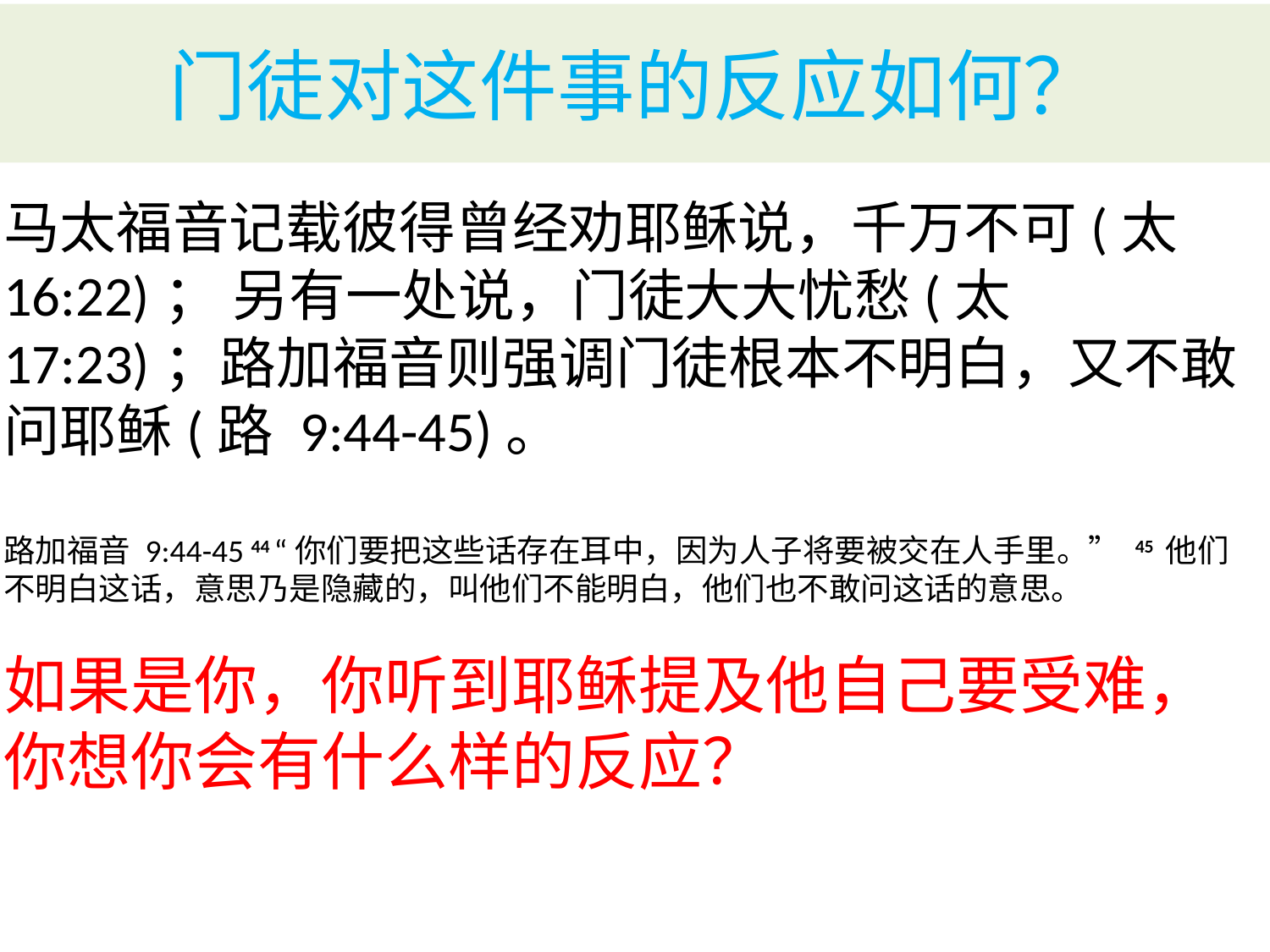

# 门徒对这件事的反应如何？
马太福音记载彼得曾经劝耶稣说，千万不可(太16:22)； 另有一处说，门徒大大忧愁(太 17:23)；路加福音则强调门徒根本不明白，又不敢问耶稣(路 9:44-45)。

路加福音 9:44-45 44 “你们要把这些话存在耳中，因为人子将要被交在人手里。” 45 他们不明白这话，意思乃是隐藏的，叫他们不能明白，他们也不敢问这话的意思。

如果是你，你听到耶稣提及他自己要受难，你想你会有什么样的反应？